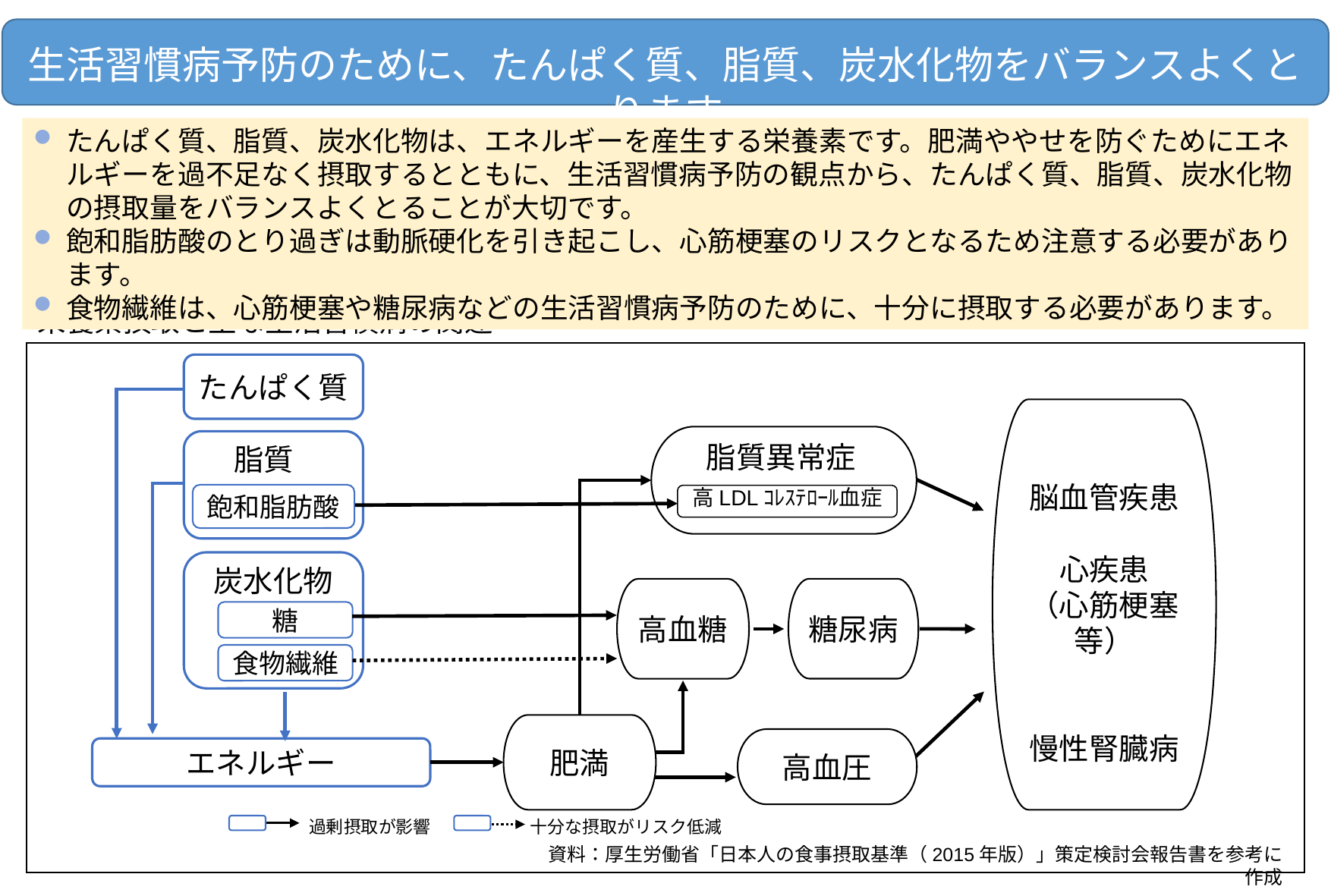

生活習慣病予防のために、たんぱく質、脂質、炭水化物をバランスよくとります
たんぱく質、脂質、炭水化物は、エネルギーを産生する栄養素です。肥満ややせを防ぐためにエネルギーを過不足なく摂取するとともに、生活習慣病予防の観点から、たんぱく質、脂質、炭水化物の摂取量をバランスよくとることが大切です。
飽和脂肪酸のとり過ぎは動脈硬化を引き起こし、心筋梗塞のリスクとなるため注意する必要があります。
食物繊維は、心筋梗塞や糖尿病などの生活習慣病予防のために、十分に摂取する必要があります。

栄養素摂取と主な生活習慣病の関連

たんぱく質

脳血管疾患

心疾患
（心筋梗塞等）

慢性腎臓病

脂質
飽和脂肪酸
脂質異常症
高LDLｺﾚｽﾃﾛｰﾙ血症

炭水化物
糖尿病
高血糖
糖
食物繊維
肥満
高血圧
エネルギー
十分な摂取がリスク低減
過剰摂取が影響

資料：厚生労働省「日本人の食事摂取基準（2015年版）」策定検討会報告書を参考に作成